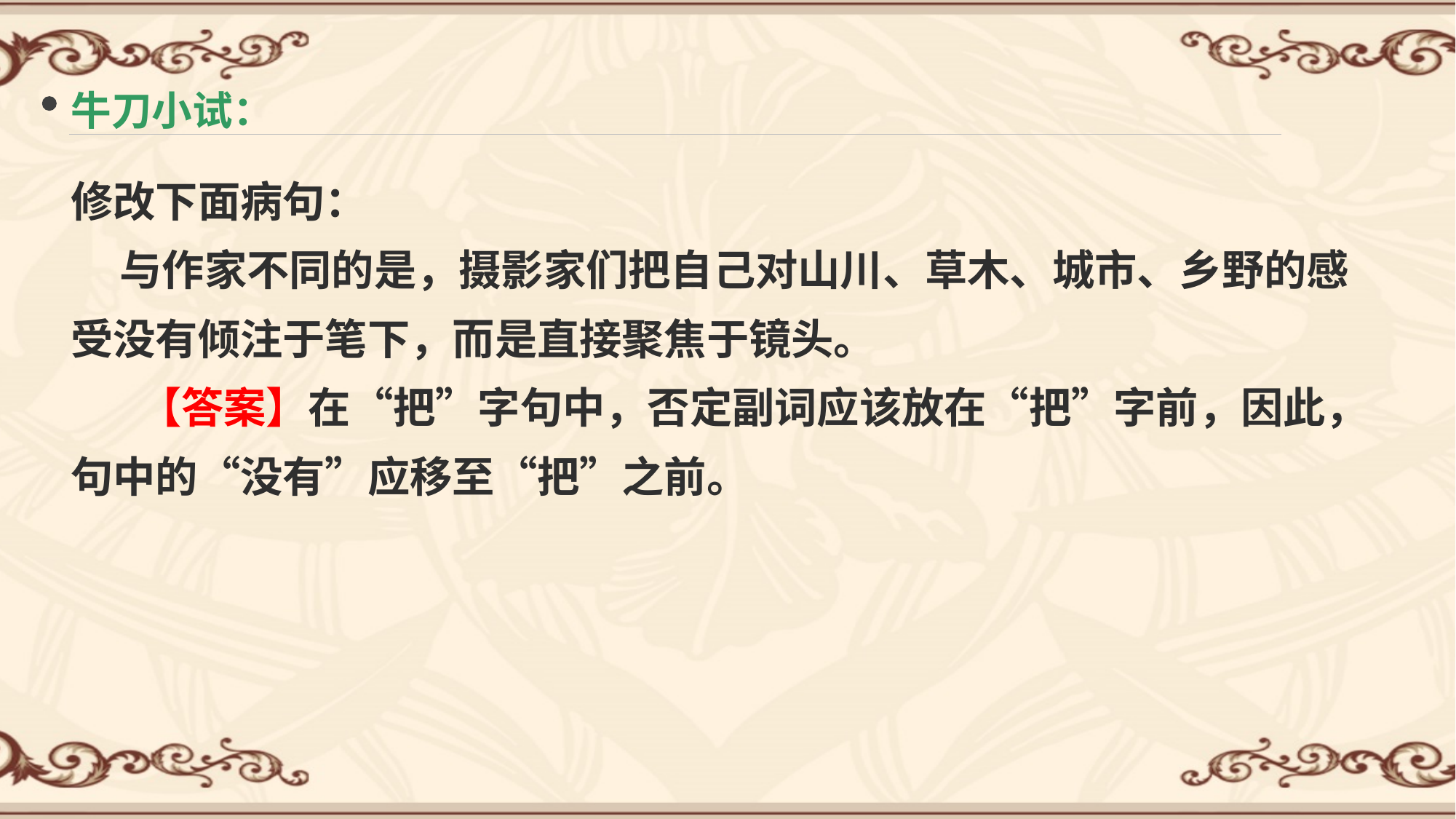

牛刀小试：

修改下面病句：
    与作家不同的是，摄影家们把自己对山川、草木、城市、乡野的感受没有倾注于笔下，而是直接聚焦于镜头。
      【答案】在“把”字句中，否定副词应该放在“把”字前，因此，句中的“没有”应移至“把”之前。